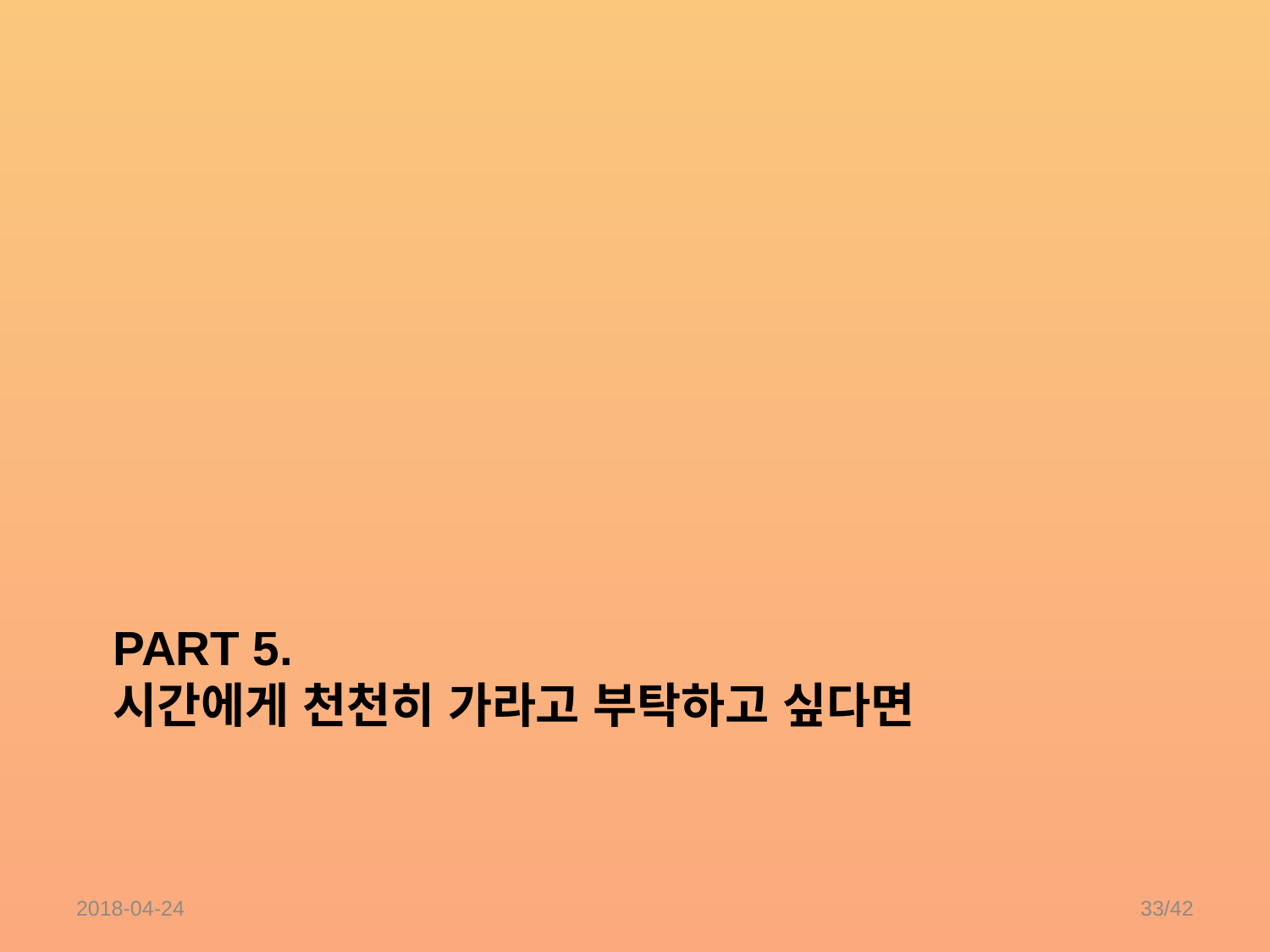

# PART 5. 시간에게 천천히 가라고 부탁하고 싶다면
2018-04-24
33/42